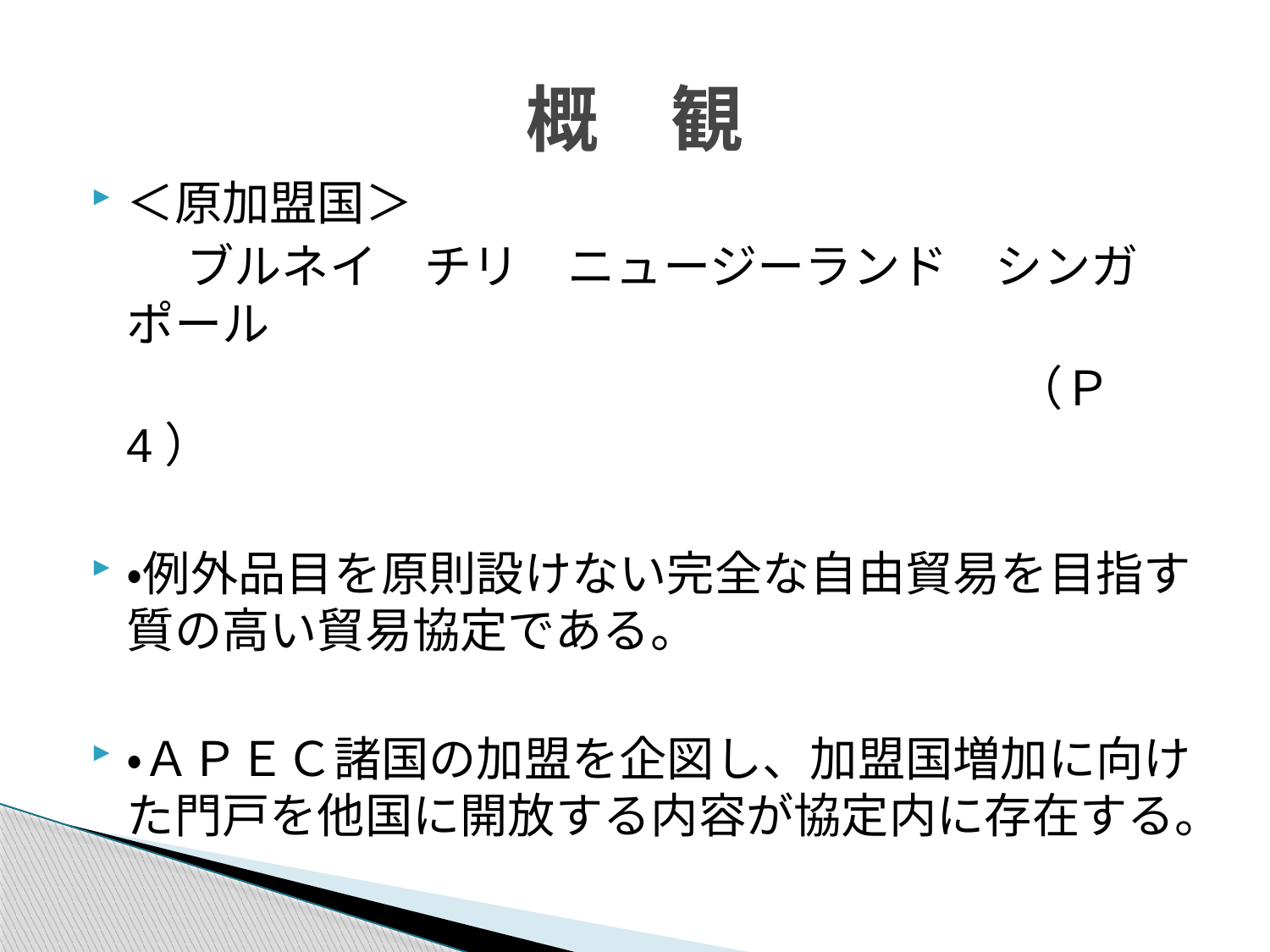

# 概　観
＜原加盟国＞
　　ブルネイ　チリ　ニュージーランド　シンガポール
								（Ｐ4）

・例外品目を原則設けない完全な自由貿易を目指す質の高い貿易協定である。

・ＡＰＥＣ諸国の加盟を企図し、加盟国増加に向けた門戸を他国に開放する内容が協定内に存在する。